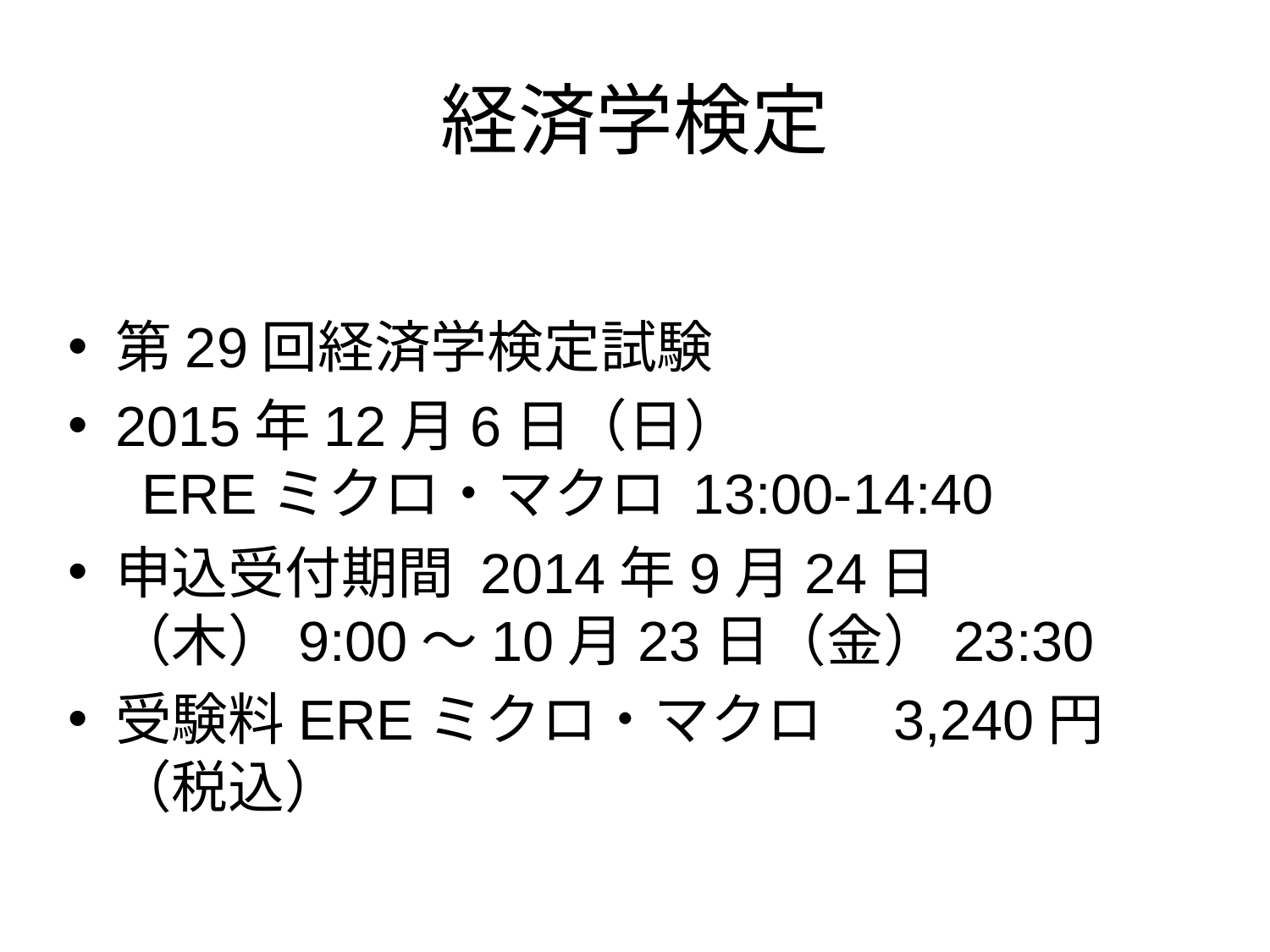

# 経済学検定

第29回経済学検定試験
2015年12月6日（日）
 EREミクロ・マクロ 13:00-14:40
申込受付期間 2014年9月24日（木）9:00〜10月23日（金）23:30
受験料EREミクロ・マクロ　3,240円 （税込）